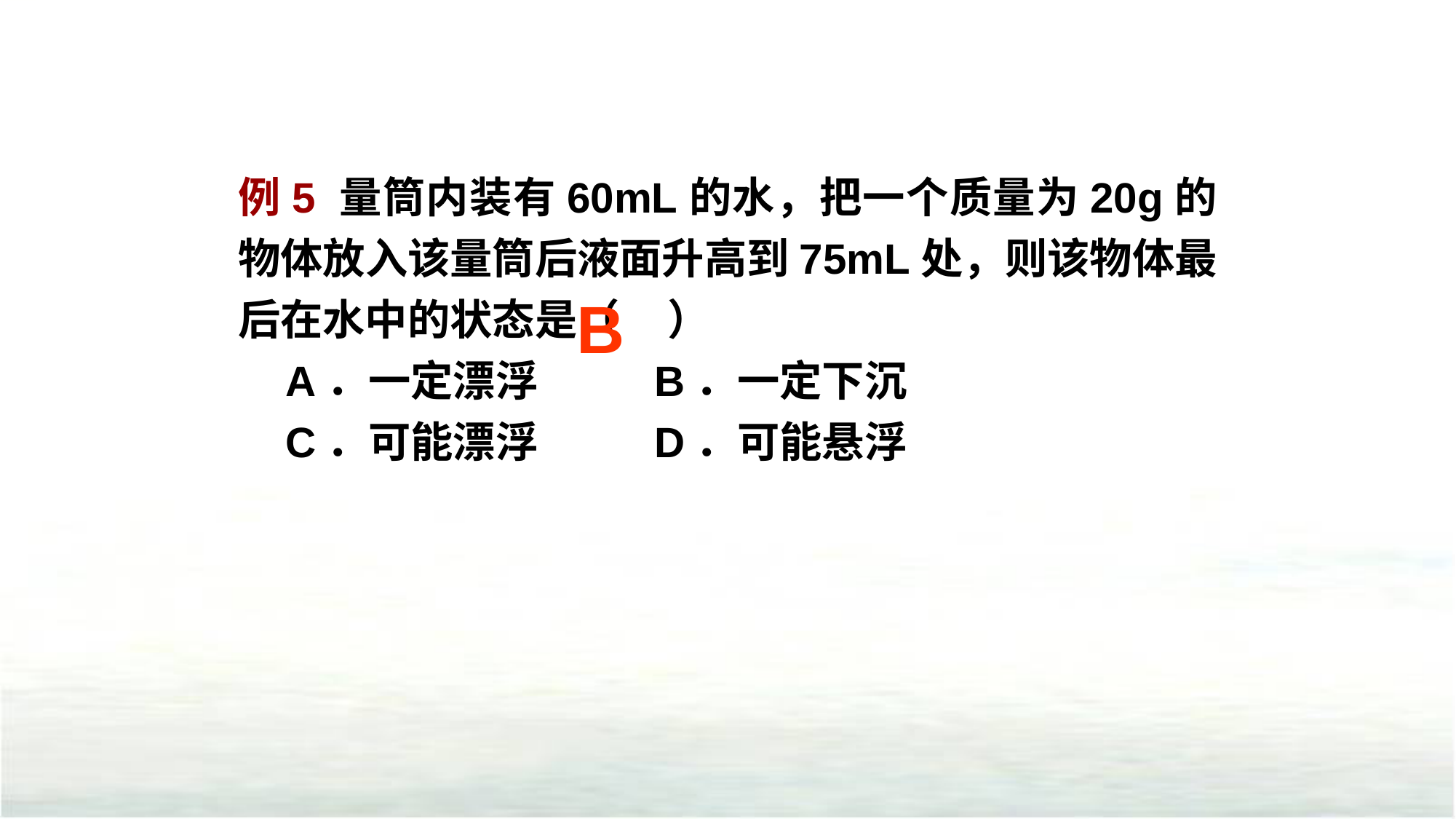

例5 量筒内装有60mL的水，把一个质量为20g的物体放入该量筒后液面升高到75mL处，则该物体最后在水中的状态是（     ）
    A．一定漂浮           B．一定下沉
    C．可能漂浮           D．可能悬浮

B